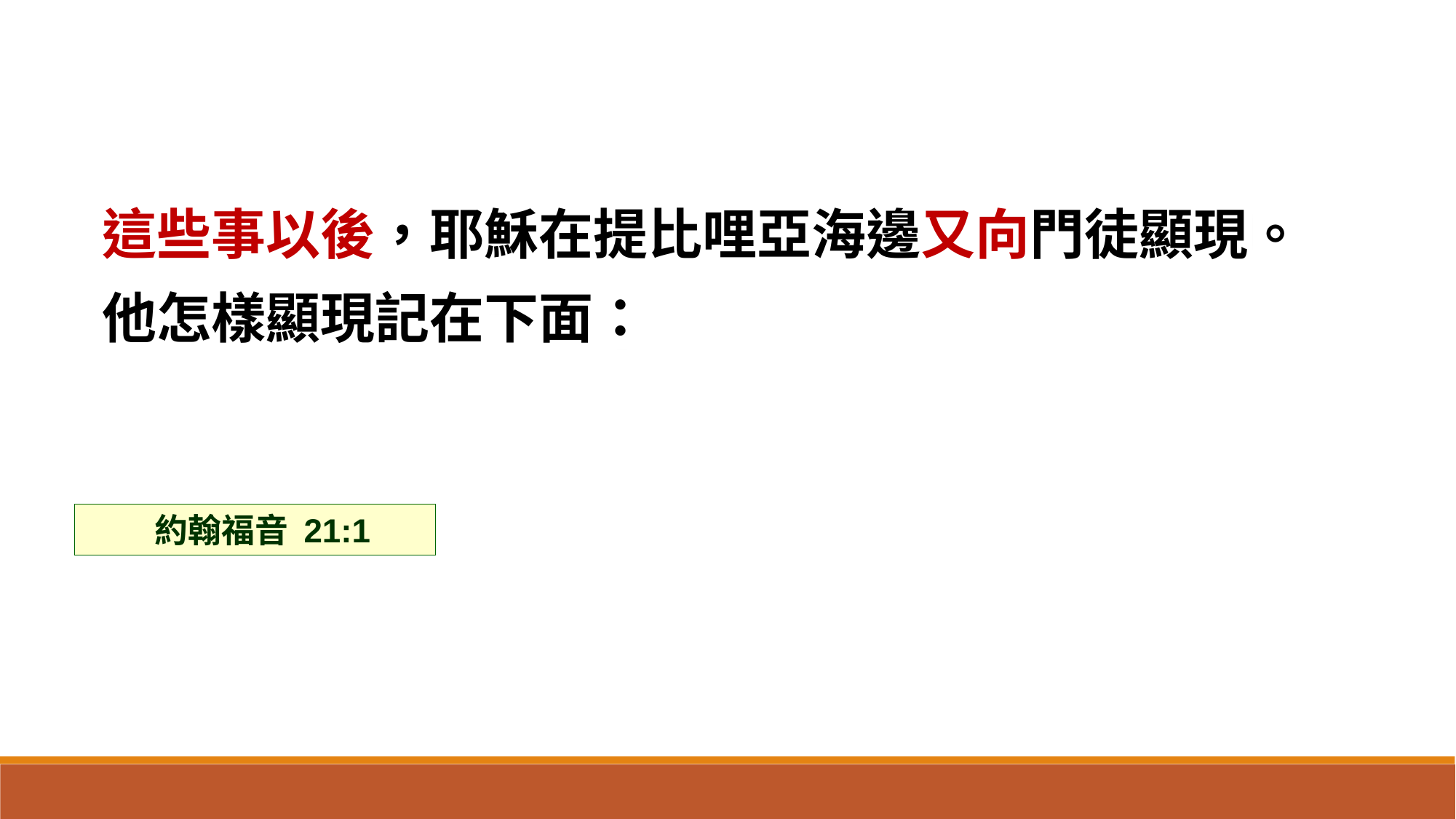

這些事以後，耶穌在提比哩亞海邊又向門徒顯現。
他怎樣顯現記在下面：
 約翰福音 21:1